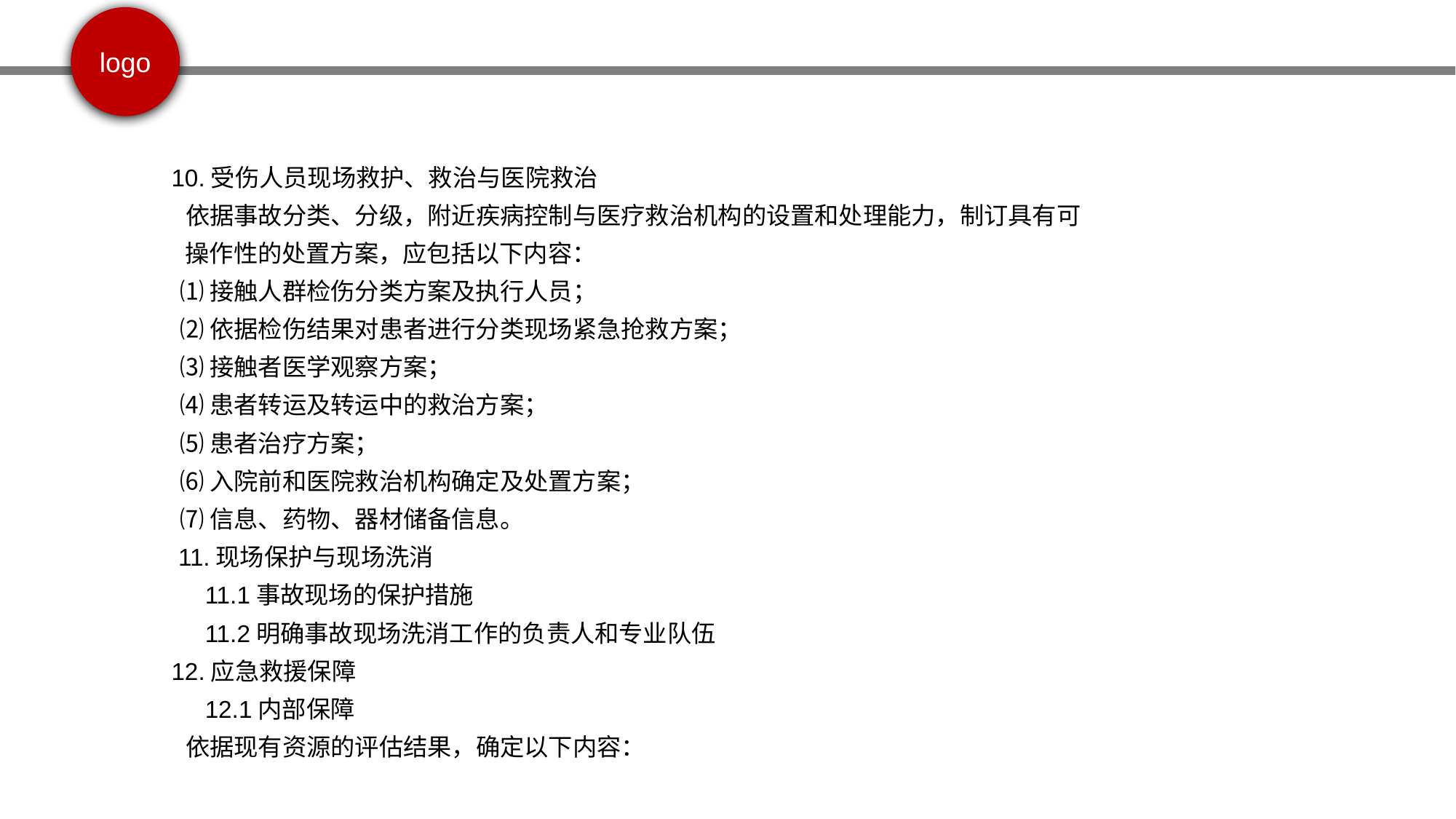

10.受伤人员现场救护、救治与医院救治
    依据事故分类、分级，附近疾病控制与医疗救治机构的设置和处理能力，制订具有可操作性的处置方案，应包括以下内容：
    ⑴接触人群检伤分类方案及执行人员；
    ⑵依据检伤结果对患者进行分类现场紧急抢救方案；
    ⑶接触者医学观察方案；
    ⑷患者转运及转运中的救治方案；
    ⑸患者治疗方案；
    ⑹入院前和医院救治机构确定及处置方案；
    ⑺信息、药物、器材储备信息。
   11.现场保护与现场洗消
       11.1事故现场的保护措施
       11.2明确事故现场洗消工作的负责人和专业队伍
  12.应急救援保障
       12.1内部保障
    依据现有资源的评估结果，确定以下内容：